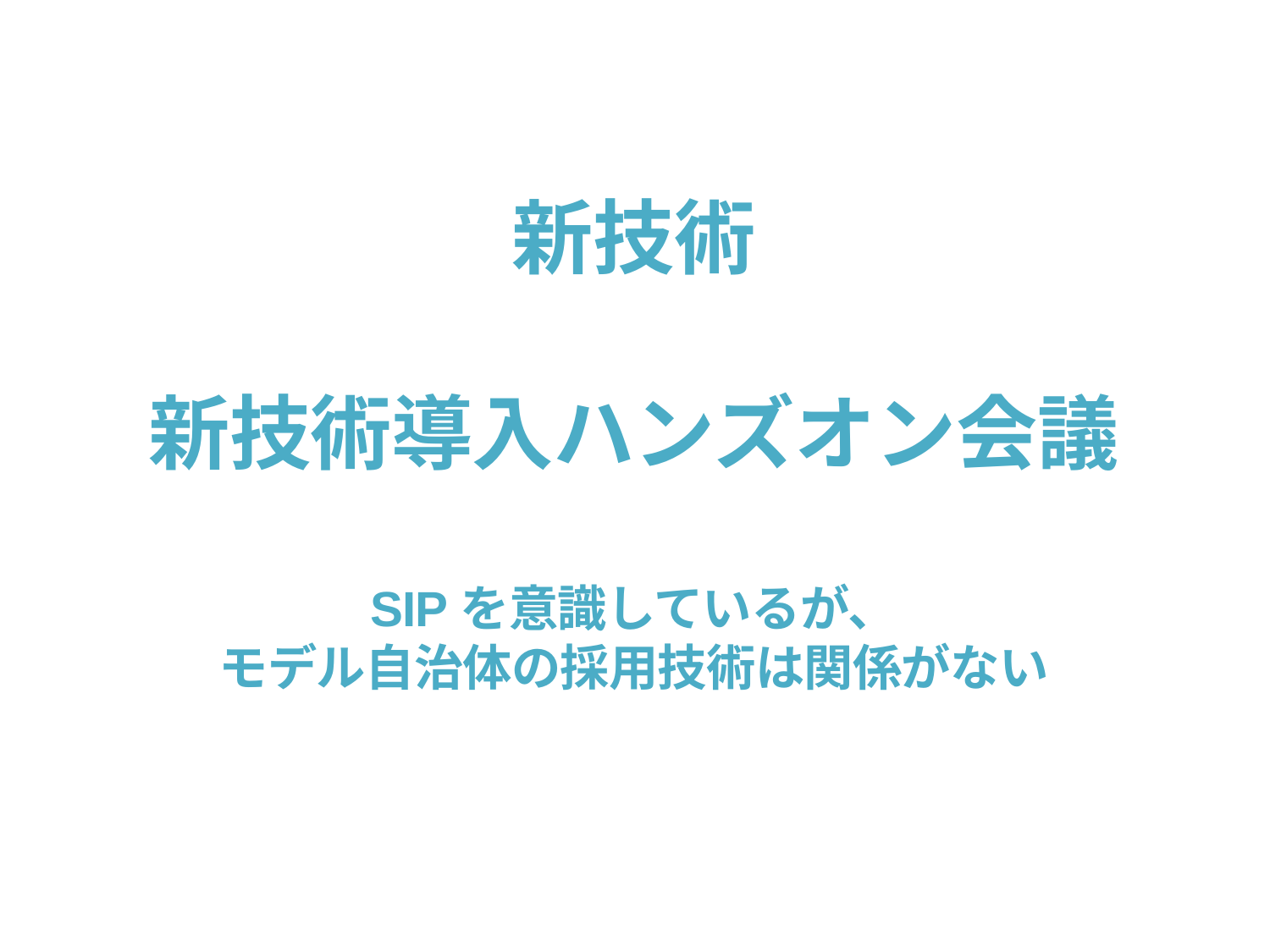

8
# 新技術 新技術導入ハンズオン会議 SIPを意識しているが、 モデル自治体の採用技術は関係がない